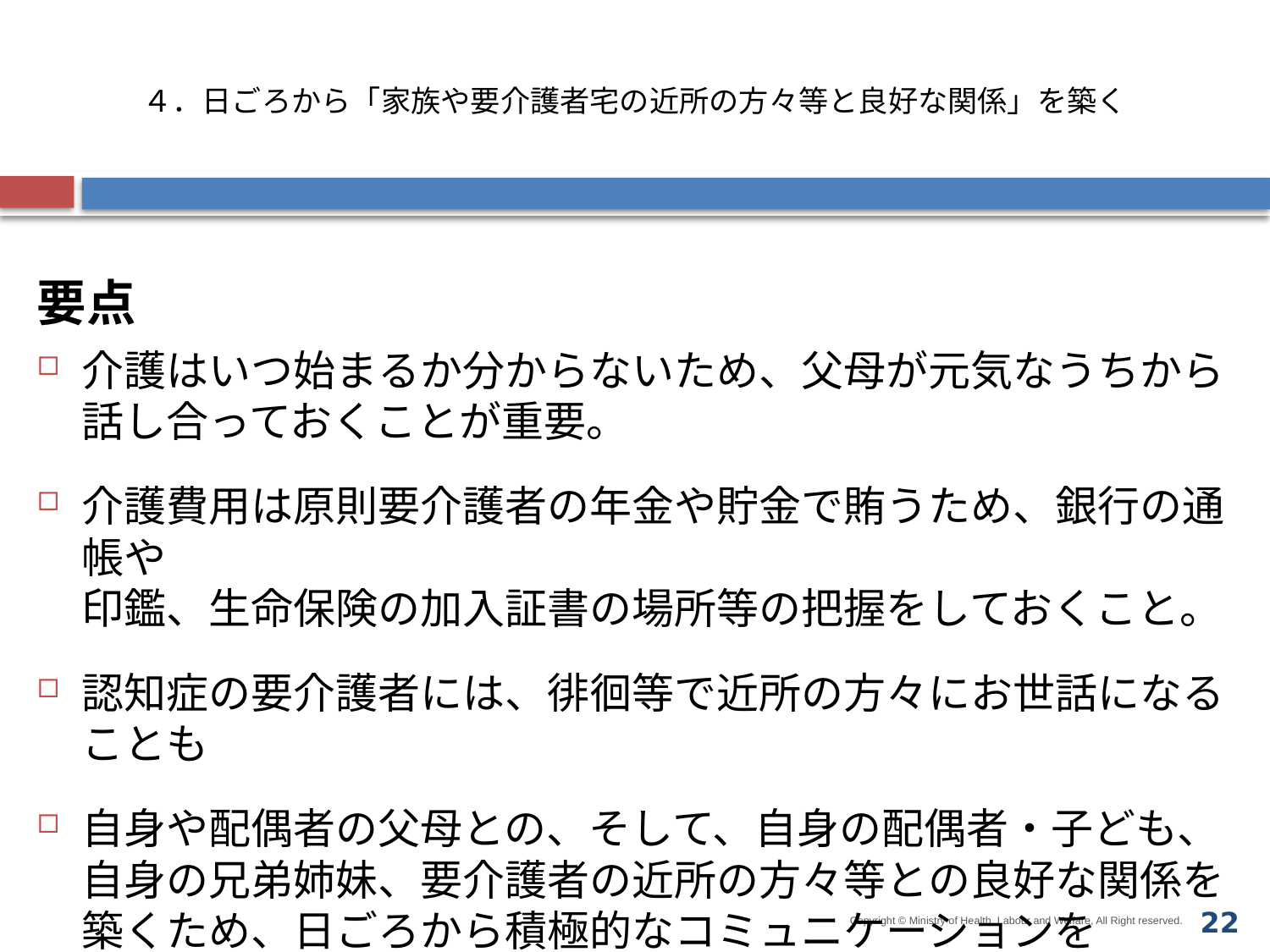

# ４．日ごろから「家族や要介護者宅の近所の方々等と良好な関係」を築く
要点
介護はいつ始まるか分からないため、父母が元気なうちから話し合っておくことが重要。
介護費用は原則要介護者の年金や貯金で賄うため、銀行の通帳や
印鑑、生命保険の加入証書の場所等の把握をしておくこと。
認知症の要介護者には、徘徊等で近所の方々にお世話になることも
自身や配偶者の父母との、そして、自身の配偶者・子ども、自身の兄弟姉妹、要介護者の近所の方々等との良好な関係を築くため、日ごろから積極的なコミュニケーションを

22